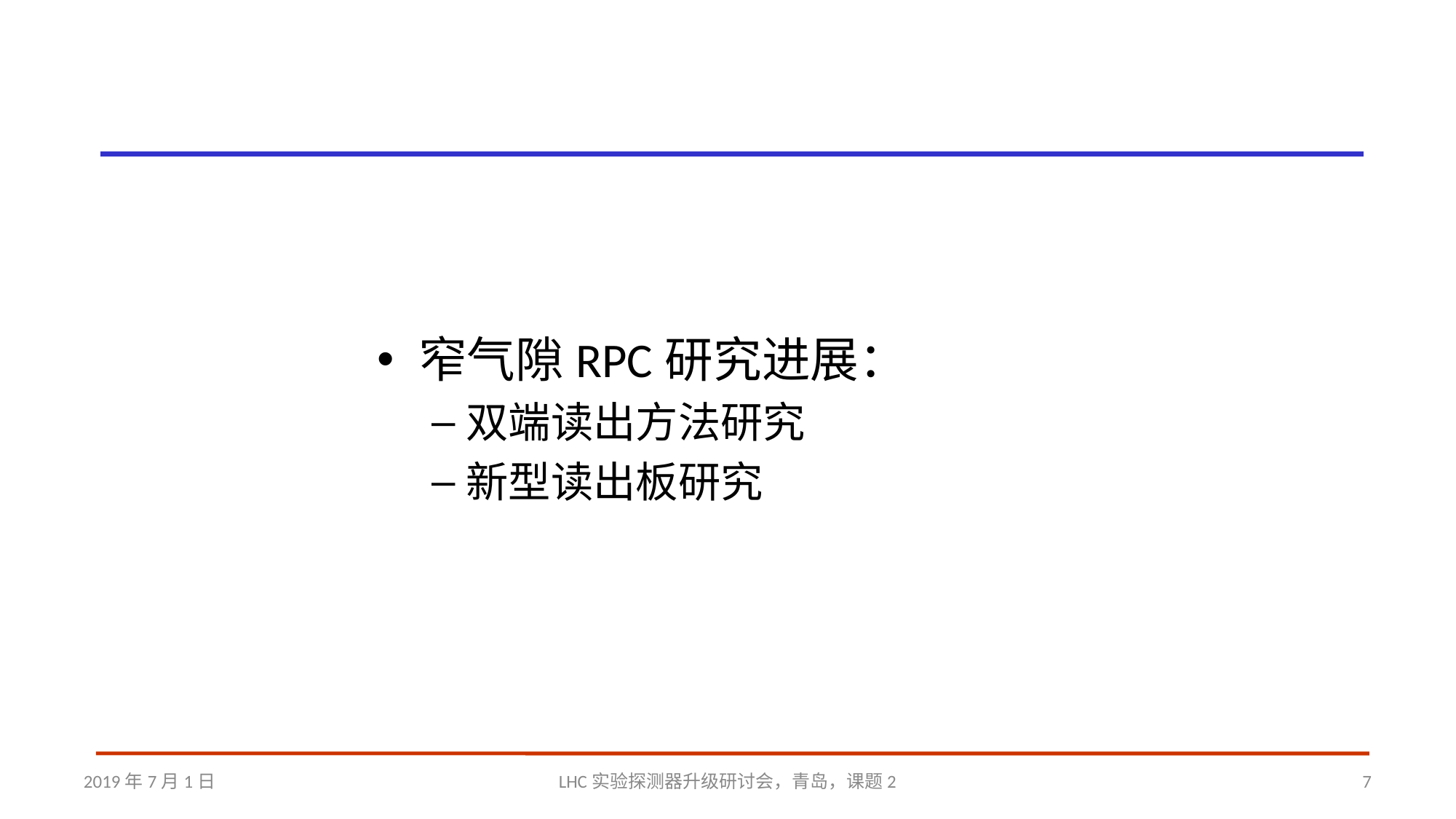

#
窄气隙RPC研究进展：
双端读出方法研究
新型读出板研究
2019年7月1日
LHC实验探测器升级研讨会，青岛，课题2
7